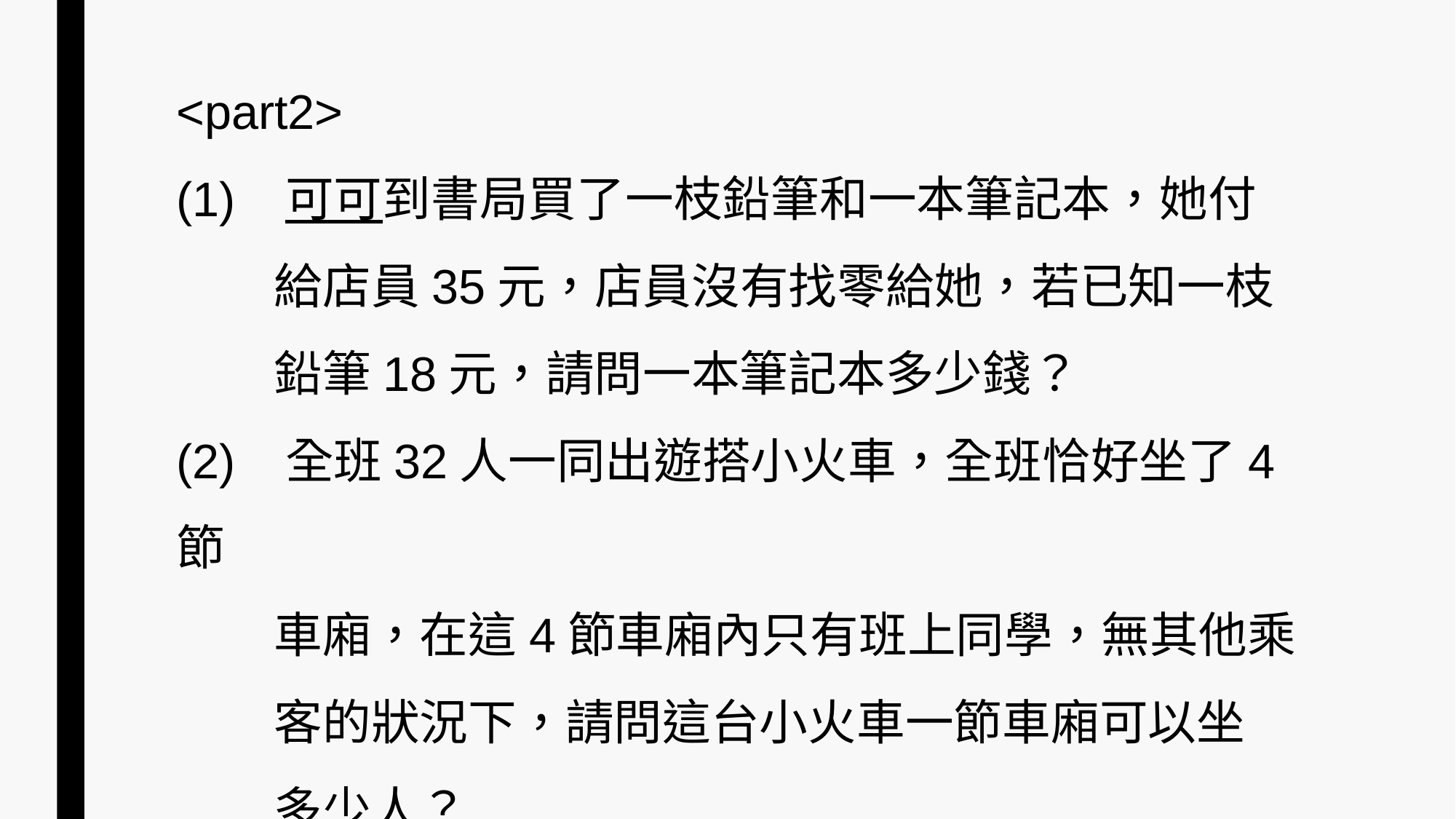

# <part2> (1)	可可到書局買了一枝鉛筆和一本筆記本，她付 給店員35元，店員沒有找零給她，若已知一枝 鉛筆18元，請問一本筆記本多少錢？ (2)	全班32人一同出遊搭小火車，全班恰好坐了4節 車廂，在這4節車廂內只有班上同學，無其他乘 客的狀況下，請問這台小火車一節車廂可以坐 多少人？